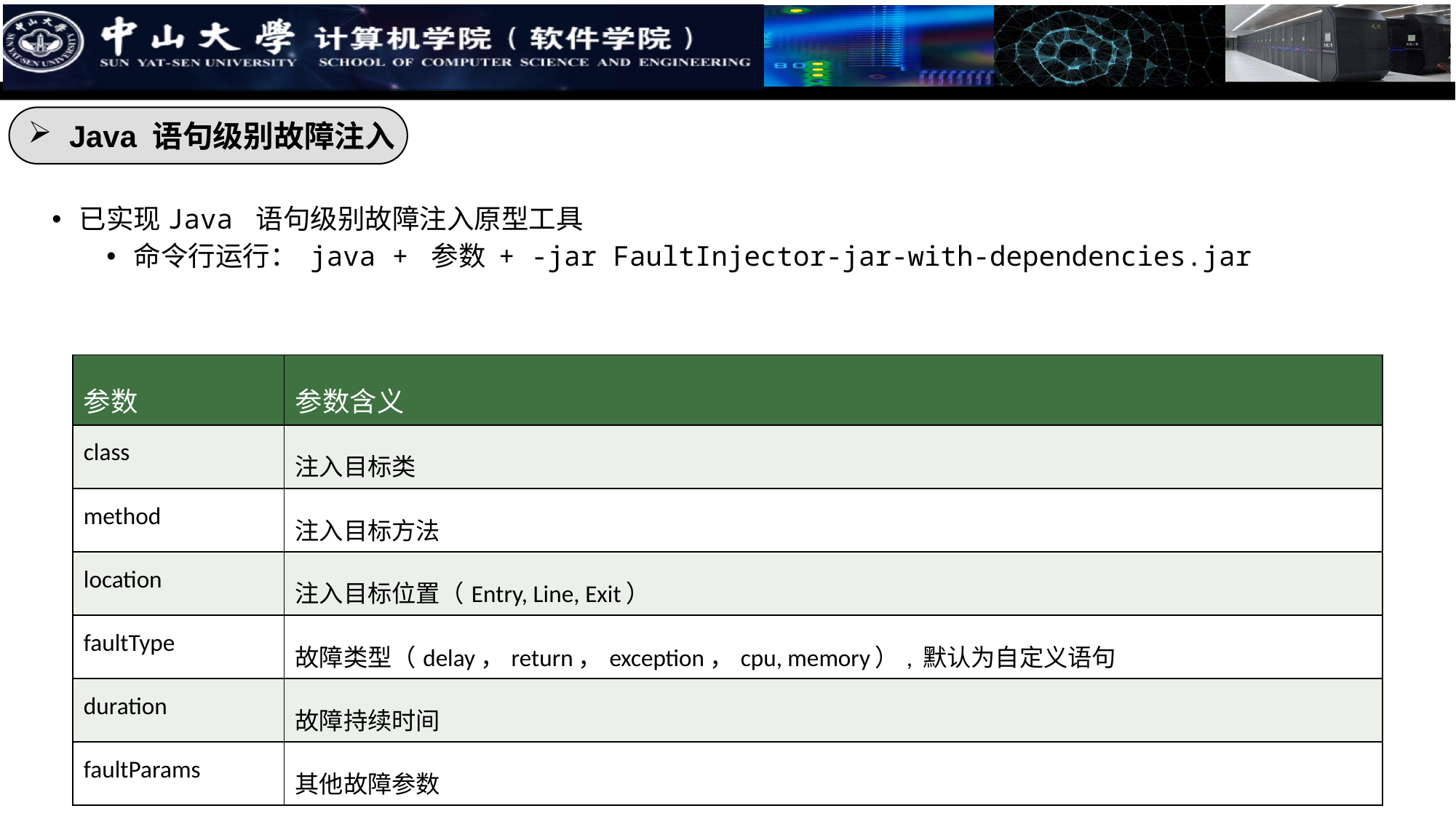

Java 语句级别故障注入
已实现Java 语句级别故障注入原型工具
命令行运行： java + 参数 + -jar FaultInjector-jar-with-dependencies.jar

| 参数 | 参数含义 |
| --- | --- |
| class | 注入目标类 |
| method | 注入目标方法 |
| location | 注入目标位置（Entry, Line, Exit） |
| faultType | 故障类型（delay，return，exception，cpu, memory）, 默认为自定义语句 |
| duration | 故障持续时间 |
| faultParams | 其他故障参数 |